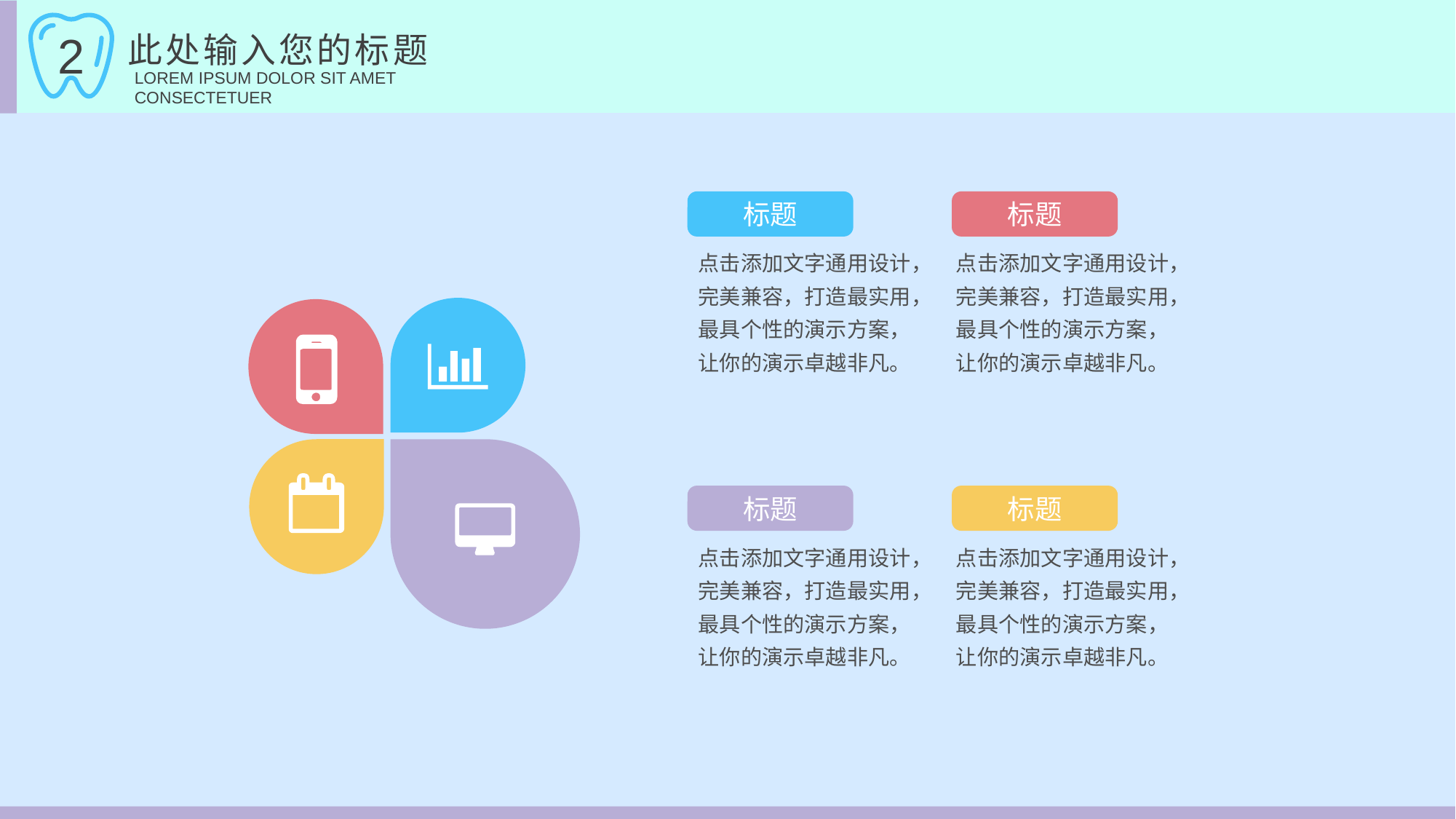

此处输入您的标题
2
LOREM IPSUM DOLOR SIT AMET CONSECTETUER

标题
标题
点击添加文字通用设计，完美兼容，打造最实用，最具个性的演示方案，让你的演示卓越非凡。
点击添加文字通用设计，完美兼容，打造最实用，最具个性的演示方案，让你的演示卓越非凡。

标题
标题

点击添加文字通用设计，完美兼容，打造最实用，最具个性的演示方案，让你的演示卓越非凡。
点击添加文字通用设计，完美兼容，打造最实用，最具个性的演示方案，让你的演示卓越非凡。